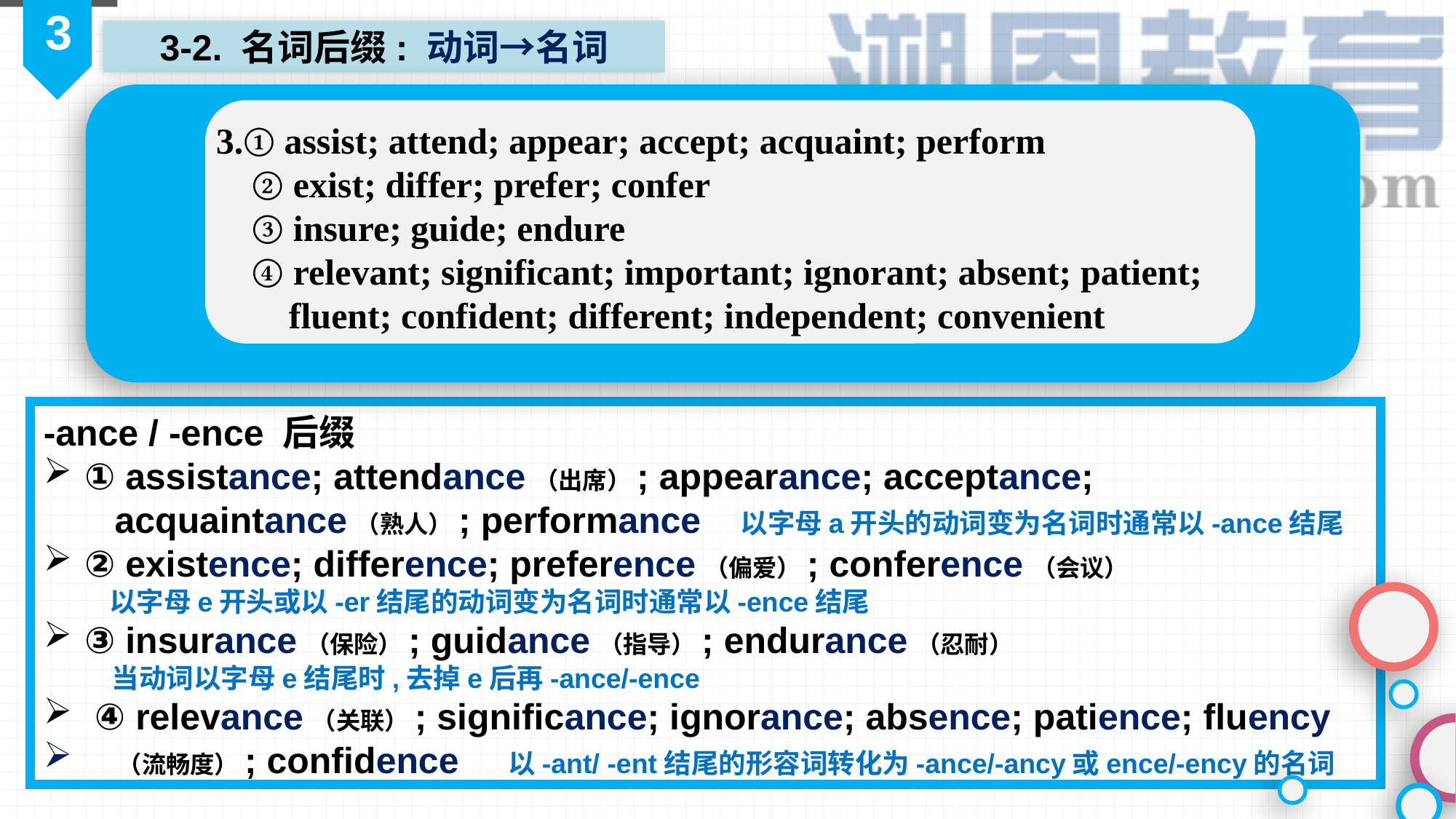

3
3-2. 名词后缀: 动词→名词

3.① assist; attend; appear; accept; acquaint; perform
    ② exist; differ; prefer; confer
    ③ insure; guide; endure
    ④ relevant; significant; important; ignorant; absent; patient;
        fluent; confident; different; independent; convenient

-ance / -ence 后缀
① assistance; attendance（出席）; appearance; acceptance;
       acquaintance（熟人）; performance   以字母a开头的动词变为名词时通常以-ance结尾
② existence; difference; preference（偏爱）; conference（会议）
           以字母e开头或以-er结尾的动词变为名词时通常以-ence结尾
③ insurance（保险）; guidance（指导）; endurance（忍耐）
          当动词以字母e结尾时,去掉e后再-ance/-ence
 ④ relevance（关联）; significance; ignorance; absence; patience; fluency
   （流畅度）; confidence    以-ant/ -ent结尾的形容词转化为-ance/-ancy或ence/-ency的名词